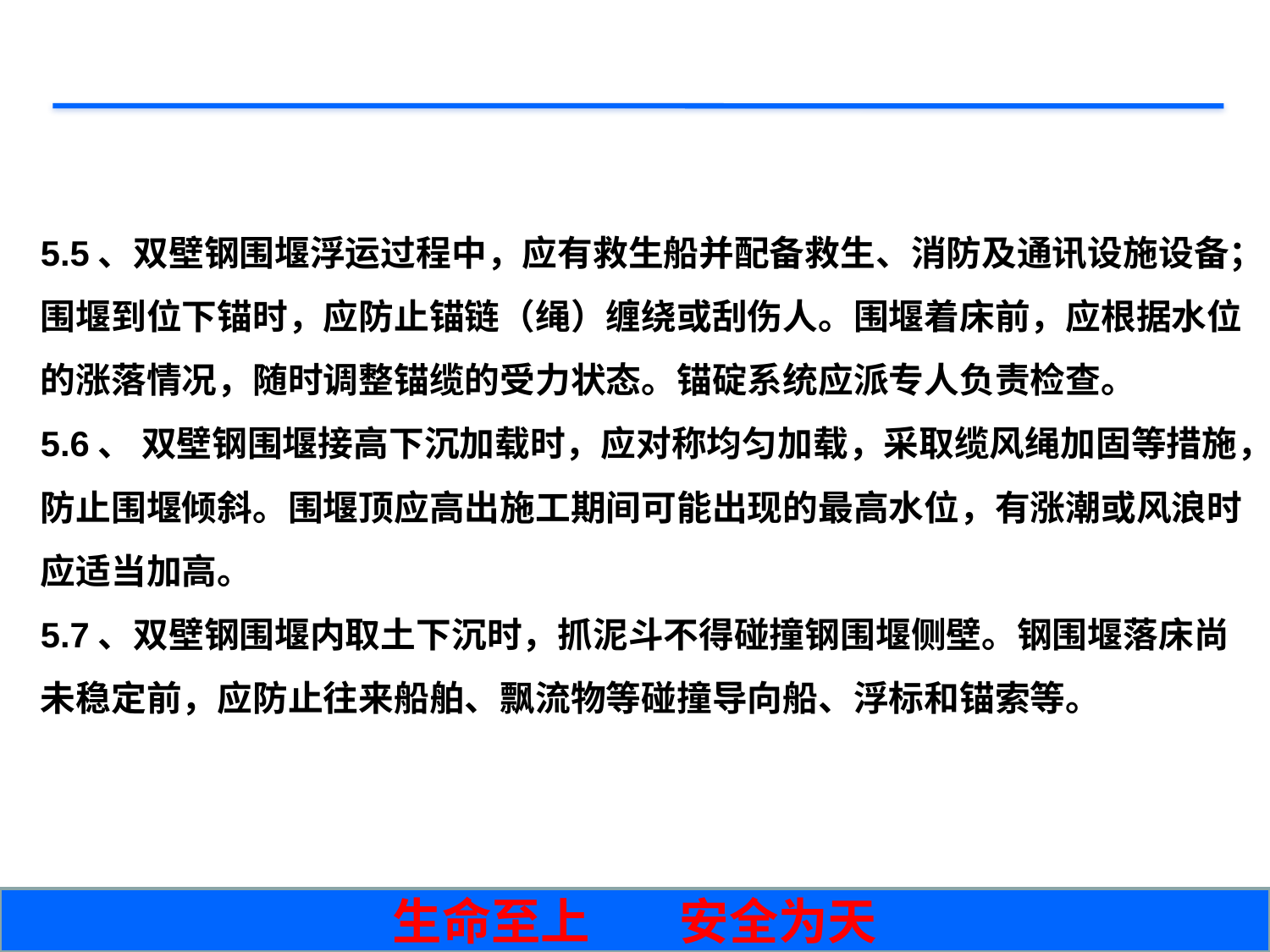

5.5、双壁钢围堰浮运过程中，应有救生船并配备救生、消防及通讯设施设备；围堰到位下锚时，应防止锚链（绳）缠绕或刮伤人。围堰着床前，应根据水位的涨落情况，随时调整锚缆的受力状态。锚碇系统应派专人负责检查。
5.6、 双壁钢围堰接高下沉加载时，应对称均匀加载，采取缆风绳加固等措施，防止围堰倾斜。围堰顶应高出施工期间可能出现的最高水位，有涨潮或风浪时应适当加高。
5.7、双壁钢围堰内取土下沉时，抓泥斗不得碰撞钢围堰侧壁。钢围堰落床尚未稳定前，应防止往来船舶、飘流物等碰撞导向船、浮标和锚索等。